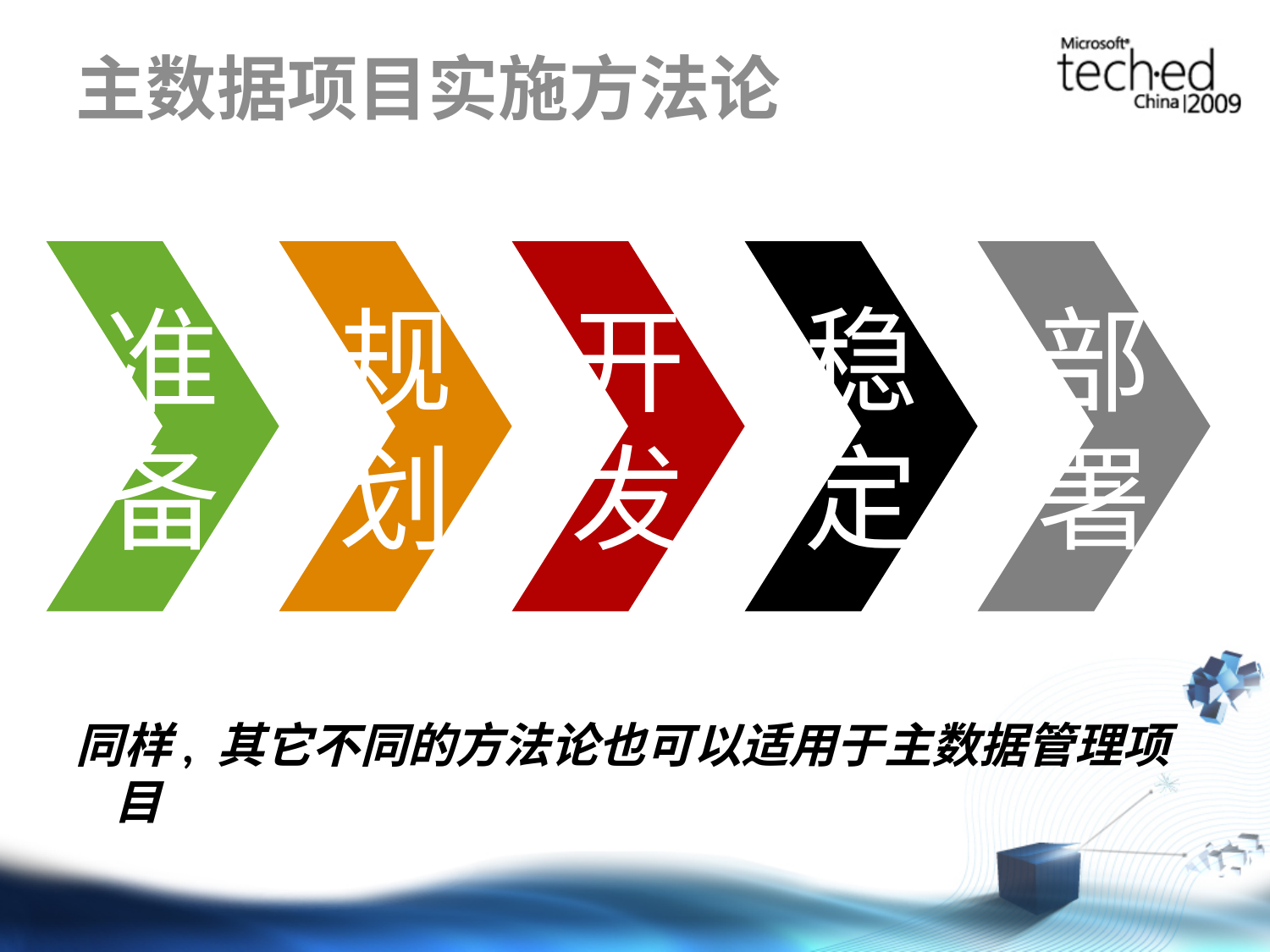

# 主数据项目实施方法论
准备
规划
开发
稳定
部署
同样, 其它不同的方法论也可以适用于主数据管理项目